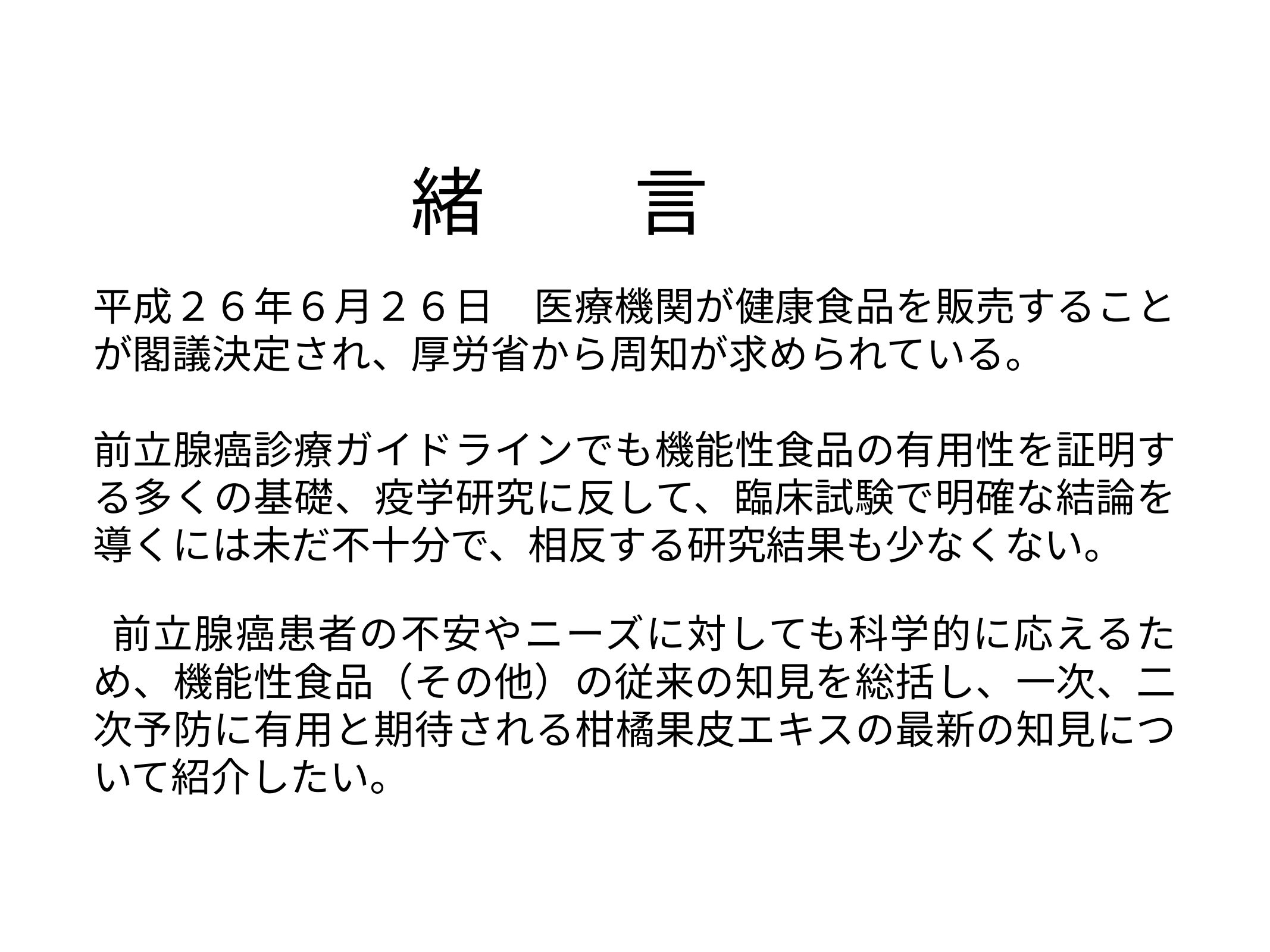

# 緒　　言
平成２６年６月２６日　医療機関が健康食品を販売することが閣議決定され、厚労省から周知が求められている。

前立腺癌診療ガイドラインでも機能性食品の有用性を証明する多くの基礎、疫学研究に反して、臨床試験で明確な結論を導くには未だ不十分で、相反する研究結果も少なくない。

 前立腺癌患者の不安やニーズに対しても科学的に応えるため、機能性食品（その他）の従来の知見を総括し、一次、二次予防に有用と期待される柑橘果皮エキスの最新の知見について紹介したい。